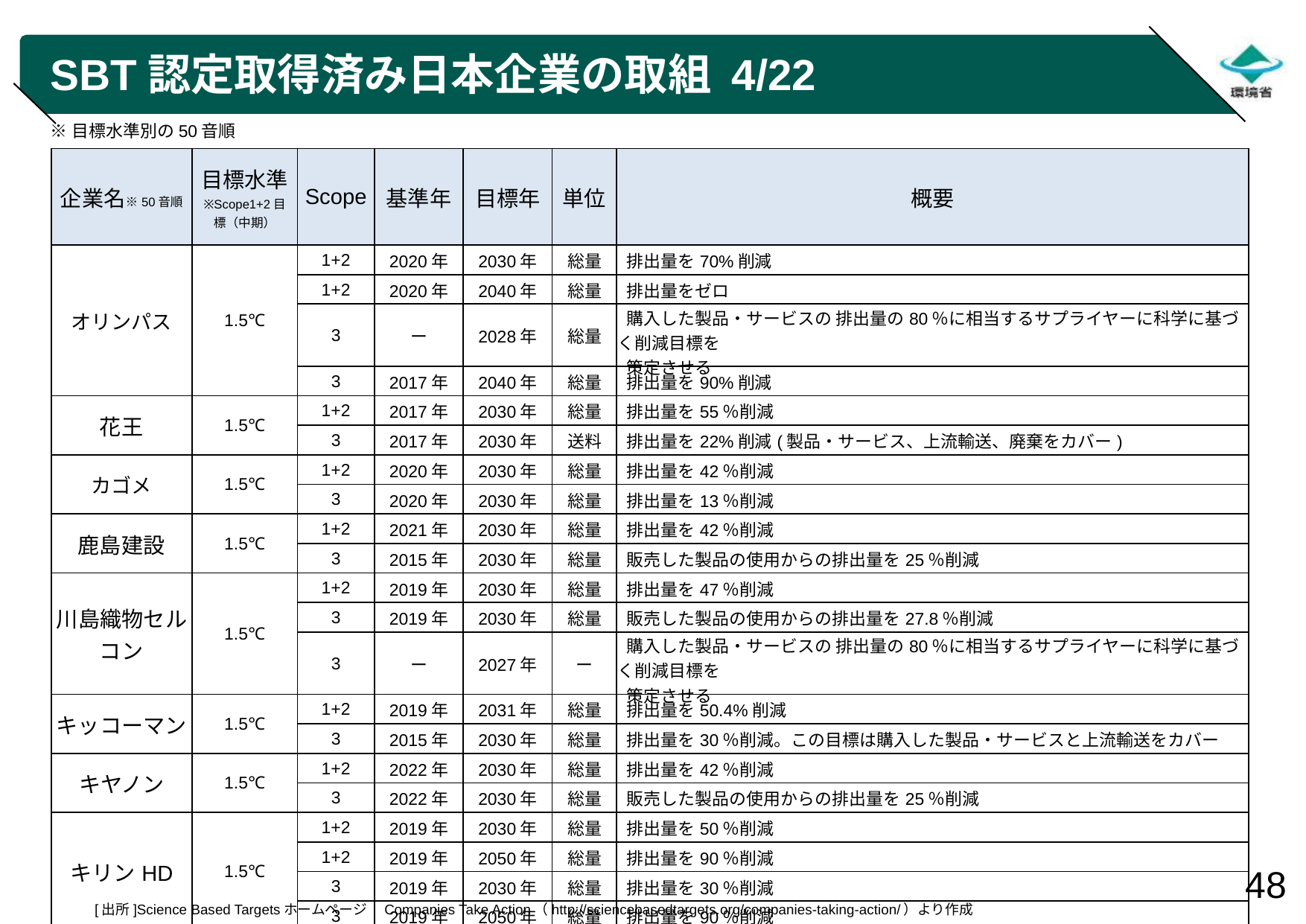

# SBT認定取得済み日本企業の取組 4/22
※目標水準別の50音順
| 企業名※50音順 | 目標水準 ※Scope1+2目標（中期） | Scope | 基準年 | 目標年 | 単位 | 概要 |
| --- | --- | --- | --- | --- | --- | --- |
| オリンパス | 1.5℃ | 1+2 | 2020年 | 2030年 | 総量 | 排出量を70%削減 |
|  |  | 1+2 | 2020年 | 2040年 | 総量 | 排出量をゼロ |
|  |  | 3 | ー | 2028年 | 総量 | 購入した製品・サービスの 排出量の80％に相当するサプライヤーに科学に基づく削減目標を 策定させる |
|  |  | 3 | 2017年 | 2040年 | 総量 | 排出量を90%削減 |
| 花王 | 1.5℃ | 1+2 | 2017年 | 2030年 | 総量 | 排出量を55％削減 |
|  |  | 3 | 2017年 | 2030年 | 送料 | 排出量を22%削減(製品・サービス、上流輸送、廃棄をカバー) |
| カゴメ | 1.5℃ | 1+2 | 2020年 | 2030年 | 総量 | 排出量を42％削減 |
|  |  | 3 | 2020年 | 2030年 | 総量 | 排出量を13％削減 |
| 鹿島建設 | 1.5℃ | 1+2 | 2021年 | 2030年 | 総量 | 排出量を42％削減 |
|  |  | 3 | 2015年 | 2030年 | 総量 | 販売した製品の使用からの排出量を25％削減 |
| 川島織物セルコン | 1.5℃ | 1+2 | 2019年 | 2030年 | 総量 | 排出量を47％削減 |
|  |  | 3 | 2019年 | 2030年 | 総量 | 販売した製品の使用からの排出量を27.8％削減 |
|  |  | 3 | ー | 2027年 | ー | 購入した製品・サービスの 排出量の80％に相当するサプライヤーに科学に基づく削減目標を 策定させる |
| キッコーマン | 1.5℃ | 1+2 | 2019年 | 2031年 | 総量 | 排出量を50.4%削減 |
|  |  | 3 | 2015年 | 2030年 | 総量 | 排出量を30％削減。この目標は購入した製品・サービスと上流輸送をカバー |
| キヤノン | 1.5℃ | 1+2 | 2022年 | 2030年 | 総量 | 排出量を42％削減 |
|  |  | 3 | 2022年 | 2030年 | 総量 | 販売した製品の使用からの排出量を25％削減 |
| キリンHD | 1.5℃ | 1+2 | 2019年 | 2030年 | 総量 | 排出量を50％削減 |
|  |  | 1+2 | 2019年 | 2050年 | 総量 | 排出量を90％削減 |
|  |  | 3 | 2019年 | 2030年 | 総量 | 排出量を30％削減 |
|  |  | 3 | 2019年 | 2050年 | 総量 | 排出量を90％削減 |
[出所]Science Based Targetsホームページ　Companies Take Action（http://sciencebasedtargets.org/companies-taking-action/）より作成